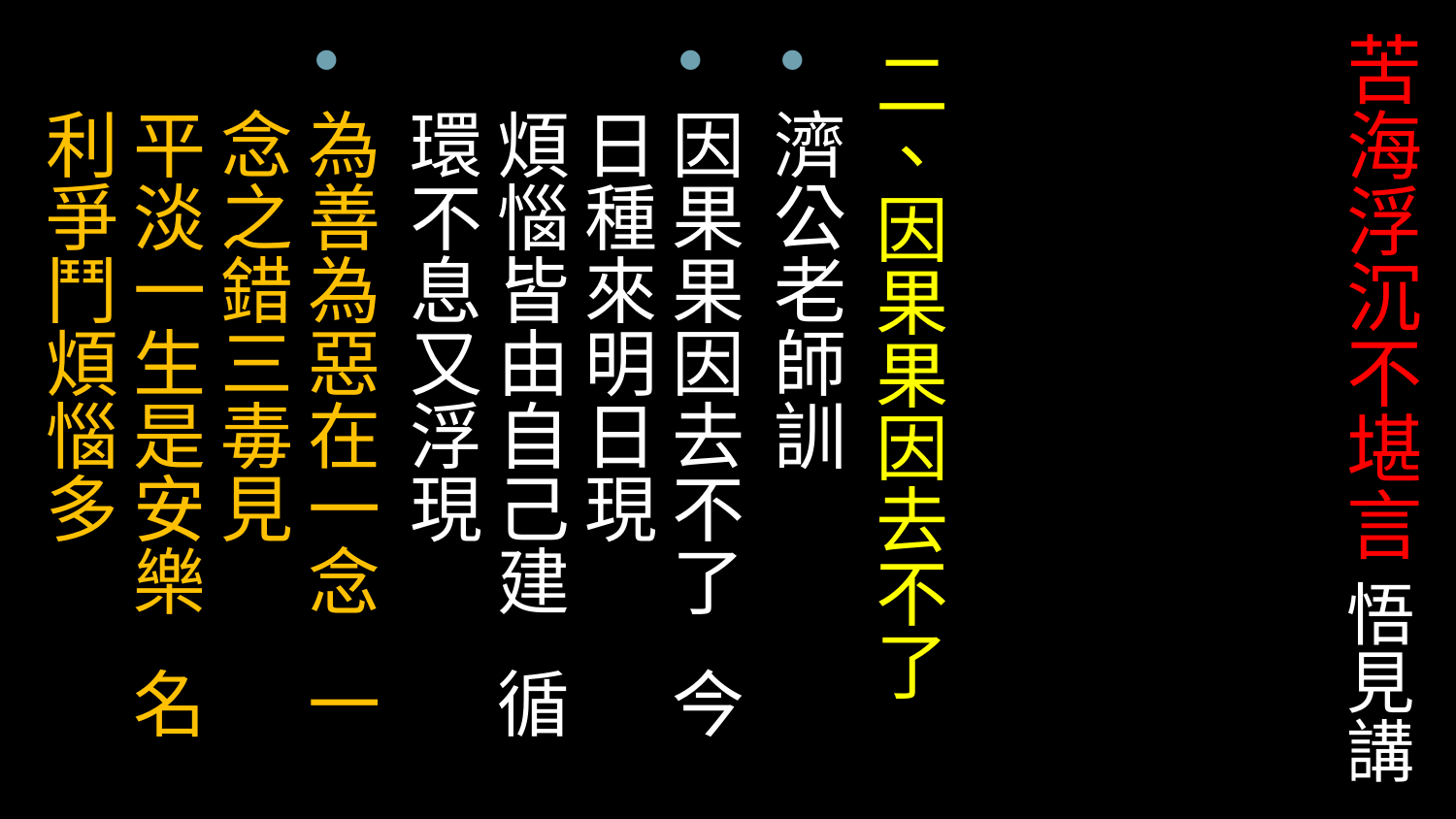

# 苦海浮沉不堪言 悟見講
二、因果果因去不了
濟公老師訓
因果果因去不了   今日種來明日現 
煩惱皆由自己建   循環不息又浮現
為善為惡在一念   一念之錯三毒見 
平淡一生是安樂   名利爭鬥煩惱多